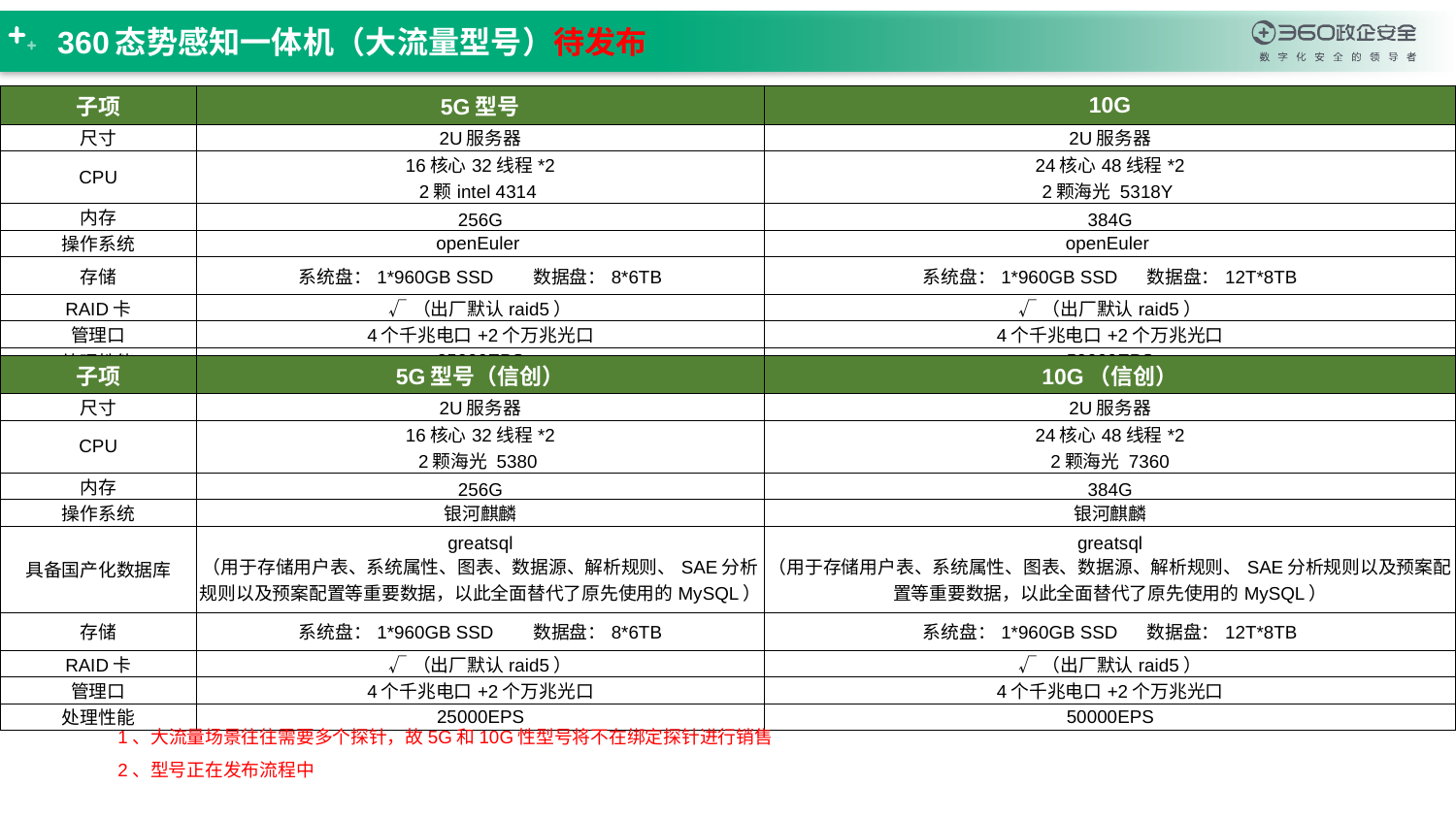

# 360态势感知一体机（大流量型号）待发布
| 子项 | 5G型号 | 10G |
| --- | --- | --- |
| 尺寸 | 2U服务器 | 2U服务器 |
| CPU | 16核心32线程\*2 2颗intel 4314 | 24核心48线程\*2 2颗海光 5318Y |
| 内存 | 256G | 384G |
| 操作系统 | openEuler | openEuler |
| 存储 | 系统盘：1\*960GB SSD 数据盘：8\*6TB | 系统盘：1\*960GB SSD 数据盘：12T\*8TB |
| RAID卡 | √（出厂默认raid5） | √（出厂默认raid5） |
| 管理口 | 4个千兆电口+2个万兆光口 | 4个千兆电口+2个万兆光口 |
| 处理性能 | 25000EPS | 50000EPS |
| 子项 | 5G型号（信创） | 10G（信创） |
| --- | --- | --- |
| 尺寸 | 2U服务器 | 2U服务器 |
| CPU | 16核心32线程\*2 2颗海光 5380 | 24核心48线程\*2 2颗海光 7360 |
| 内存 | 256G | 384G |
| 操作系统 | 银河麒麟 | 银河麒麟 |
| 具备国产化数据库 | greatsql （用于存储用户表、系统属性、图表、数据源、解析规则、SAE分析规则以及预案配置等重要数据，以此全面替代了原先使用的MySQL） | greatsql （用于存储用户表、系统属性、图表、数据源、解析规则、SAE分析规则以及预案配置等重要数据，以此全面替代了原先使用的MySQL） |
| 存储 | 系统盘：1\*960GB SSD 数据盘：8\*6TB | 系统盘：1\*960GB SSD 数据盘：12T\*8TB |
| RAID卡 | √（出厂默认raid5） | √（出厂默认raid5） |
| 管理口 | 4个千兆电口+2个万兆光口 | 4个千兆电口+2个万兆光口 |
| 处理性能 | 25000EPS | 50000EPS |
1、大流量场景往往需要多个探针，故5G和10G性型号将不在绑定探针进行销售
2、型号正在发布流程中